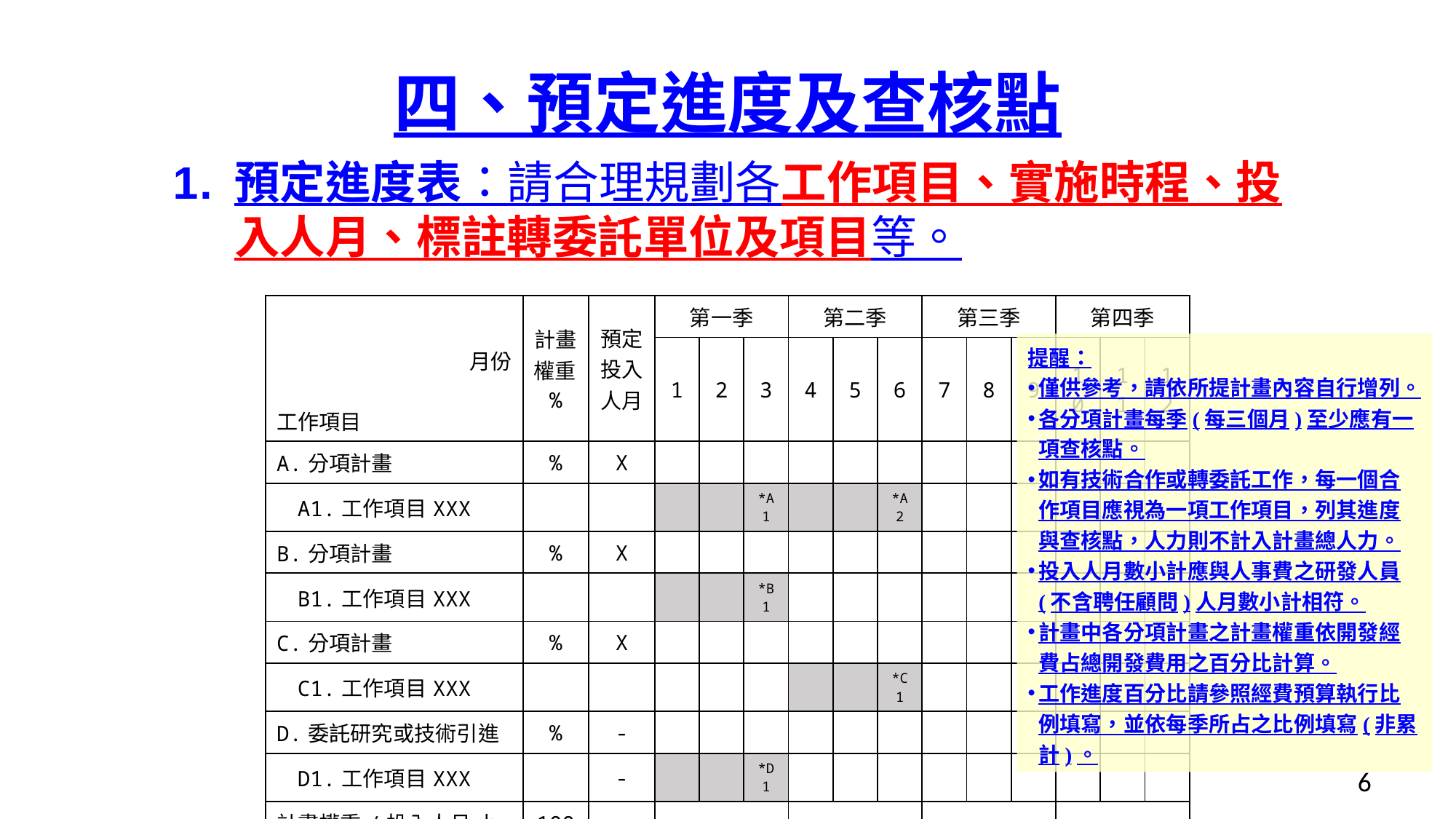

# 四、預定進度及查核點
預定進度表：請合理規劃各工作項目、實施時程、投入人月、標註轉委託單位及項目等。
| 月份 工作項目 | 計畫權重% | 預定投入人月 | 第一季 |  |  | 第二季 |  |  | 第三季 |  |  | 第四季 |  |  |
| --- | --- | --- | --- | --- | --- | --- | --- | --- | --- | --- | --- | --- | --- | --- |
|  |  |  | 1 | 2 | 3 | 4 | 5 | 6 | 7 | 8 | 9 | 10 | 11 | 12 |
| A.分項計畫 | % | X |  |  |  |  |  |  |  |  |  |  |  |  |
| A1.工作項目XXX |  |  |  |  | \*A1 |  |  | \*A2 |  |  |  |  |  |  |
| B.分項計畫 | % | X |  |  |  |  |  |  |  |  |  |  |  |  |
| B1.工作項目XXX |  |  |  |  | \*B1 |  |  |  |  |  |  |  |  |  |
| C.分項計畫 | % | X |  |  |  |  |  |  |  |  |  |  |  |  |
| C1.工作項目XXX |  |  |  |  |  |  |  | \*C1 |  |  |  |  |  |  |
| D.委託研究或技術引進 | % | - |  |  |  |  |  |  |  |  |  |  |  |  |
| D1.工作項目XXX |  | - |  |  | \*D1 |  |  |  |  |  |  |  |  |  |
| 計畫權重/投入人月 小計 | 100% | X | X |  |  | X |  |  | X |  |  | X |  |  |
| 工作進度百分比 |  |  | % |  |  | % |  |  | % |  |  | % |  |  |
| 經費進度百分比 |  |  | % |  |  | % |  |  | % |  |  | % |  |  |
提醒：
僅供參考，請依所提計畫內容自行增列。
各分項計畫每季(每三個月)至少應有一項查核點。
如有技術合作或轉委託工作，每一個合作項目應視為一項工作項目，列其進度與查核點，人力則不計入計畫總人力。
投入人月數小計應與人事費之研發人員(不含聘任顧問)人月數小計相符。
計畫中各分項計畫之計畫權重依開發經費占總開發費用之百分比計算。
工作進度百分比請參照經費預算執行比例填寫，並依每季所占之比例填寫(非累計)。
6